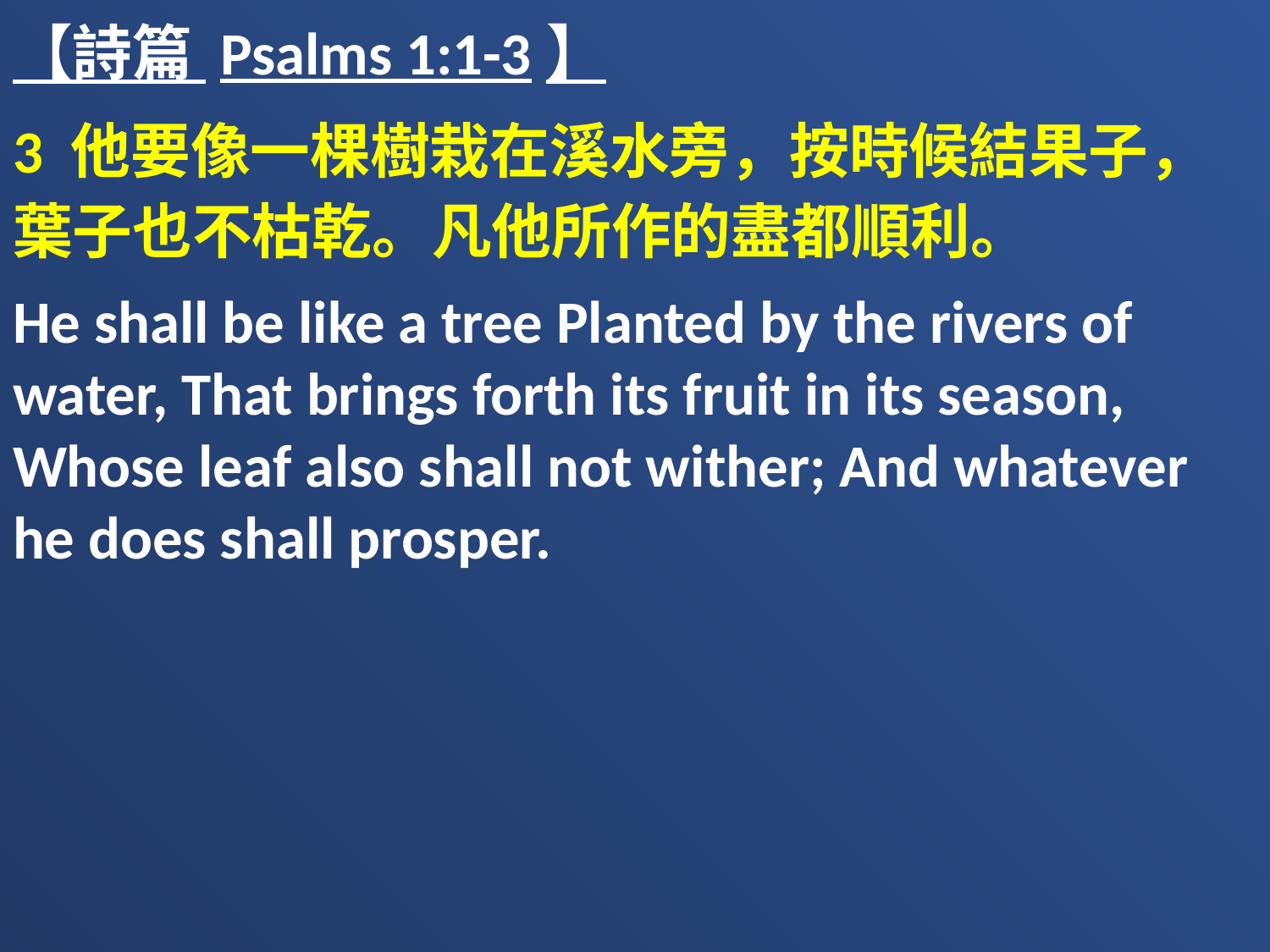

【詩篇 Psalms 1:1-3】
3 他要像一棵樹栽在溪水旁，按時候結果子，葉子也不枯乾。凡他所作的盡都順利。
He shall be like a tree Planted by the rivers of water, That brings forth its fruit in its season, Whose leaf also shall not wither; And whatever he does shall prosper.